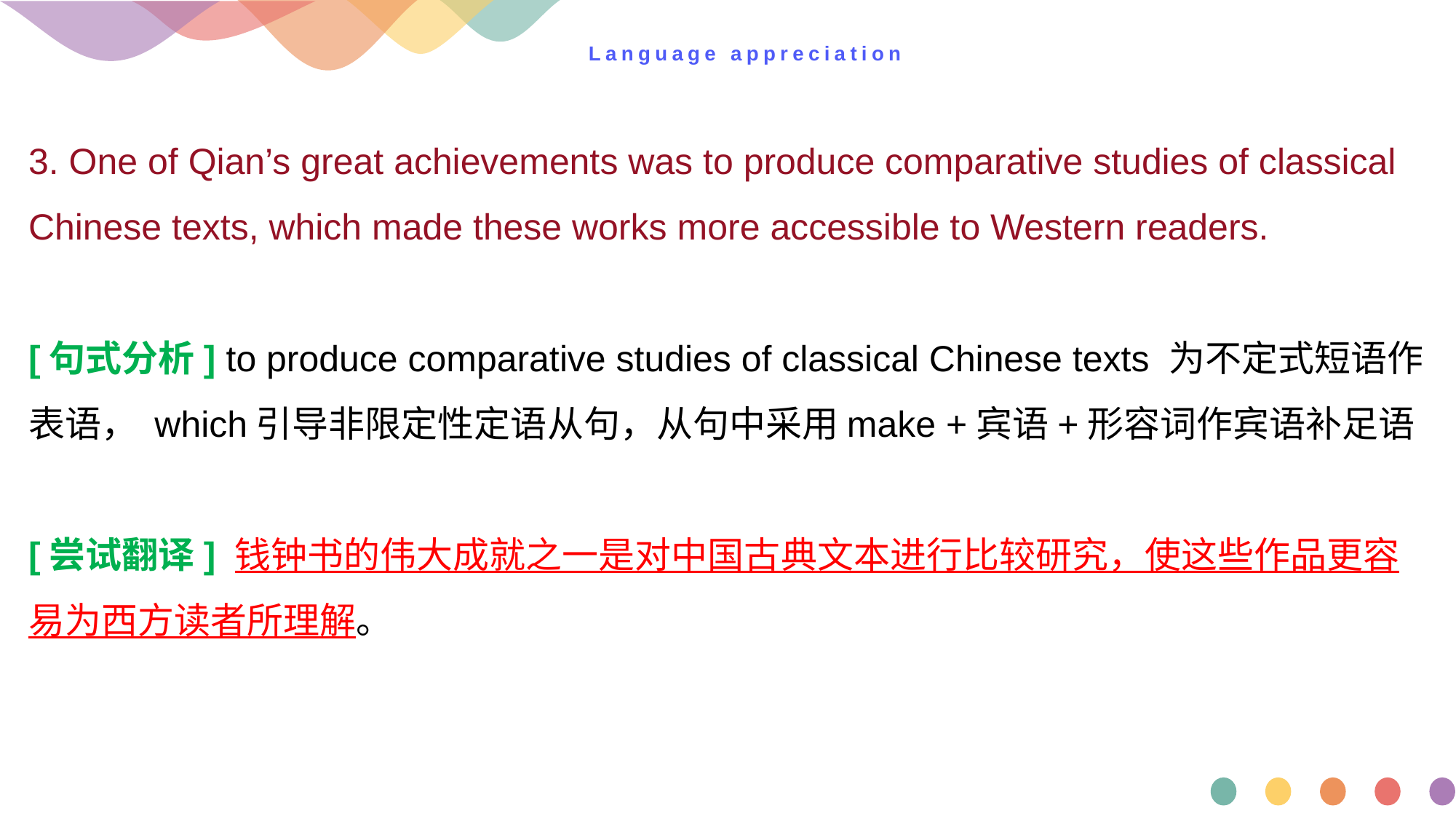

# Language appreciation
3. One of Qian’s great achievements was to produce comparative studies of classical Chinese texts, which made these works more accessible to Western readers.

[句式分析] to produce comparative studies of classical Chinese texts 为不定式短语作表语， which引导非限定性定语从句，从句中采用make +宾语+形容词作宾语补足语

[尝试翻译] 钱钟书的伟大成就之一是对中国古典文本进行比较研究，使这些作品更容易为西方读者所理解。